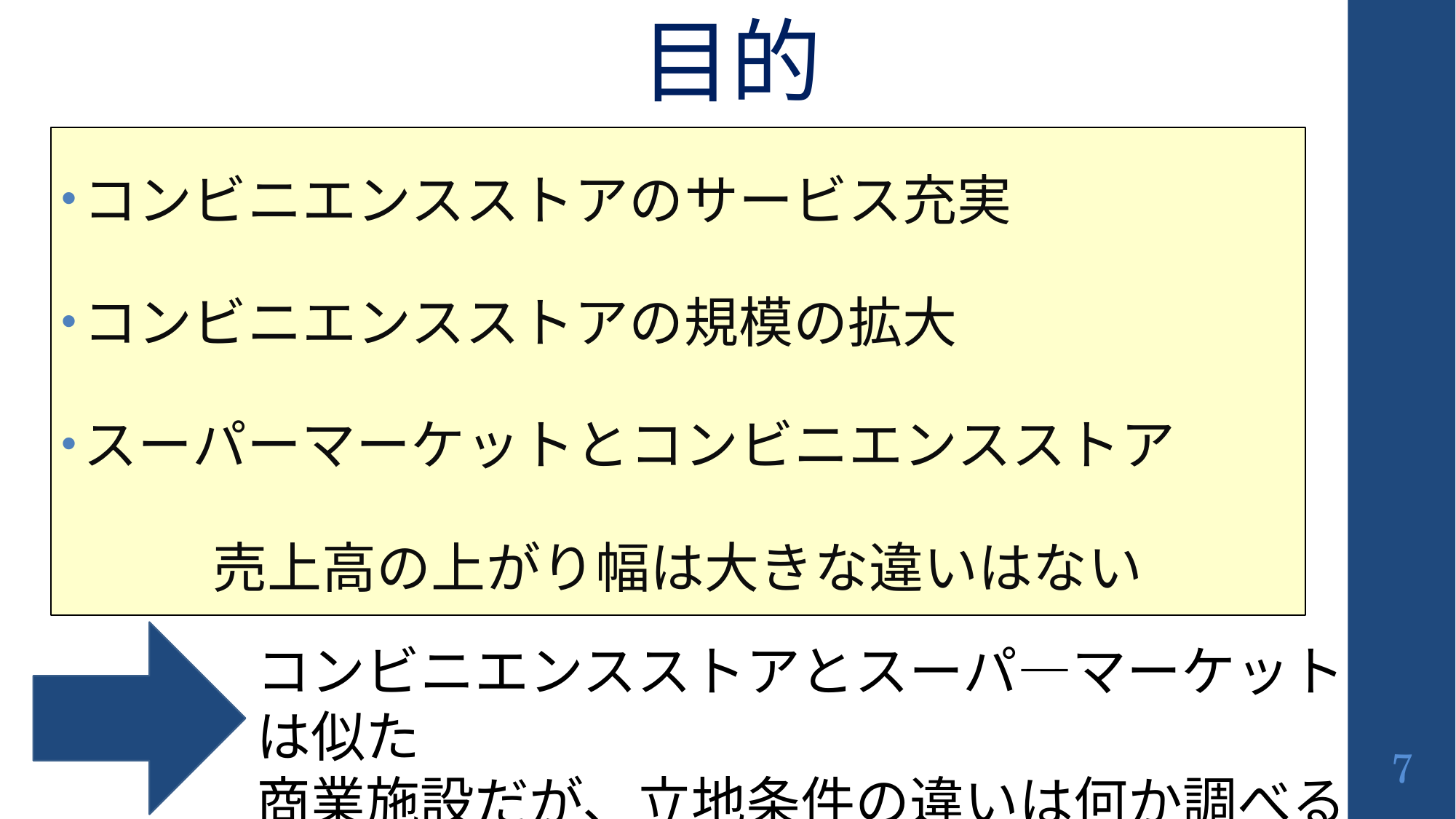

# 目的
コンビニエンスストアのサービス充実
コンビニエンスストアの規模の拡大
スーパーマーケットとコンビニエンスストア
売上高の上がり幅は大きな違いはない

コンビニエンスストアとスーパ―マーケットは似た
商業施設だが、立地条件の違いは何か調べる
7